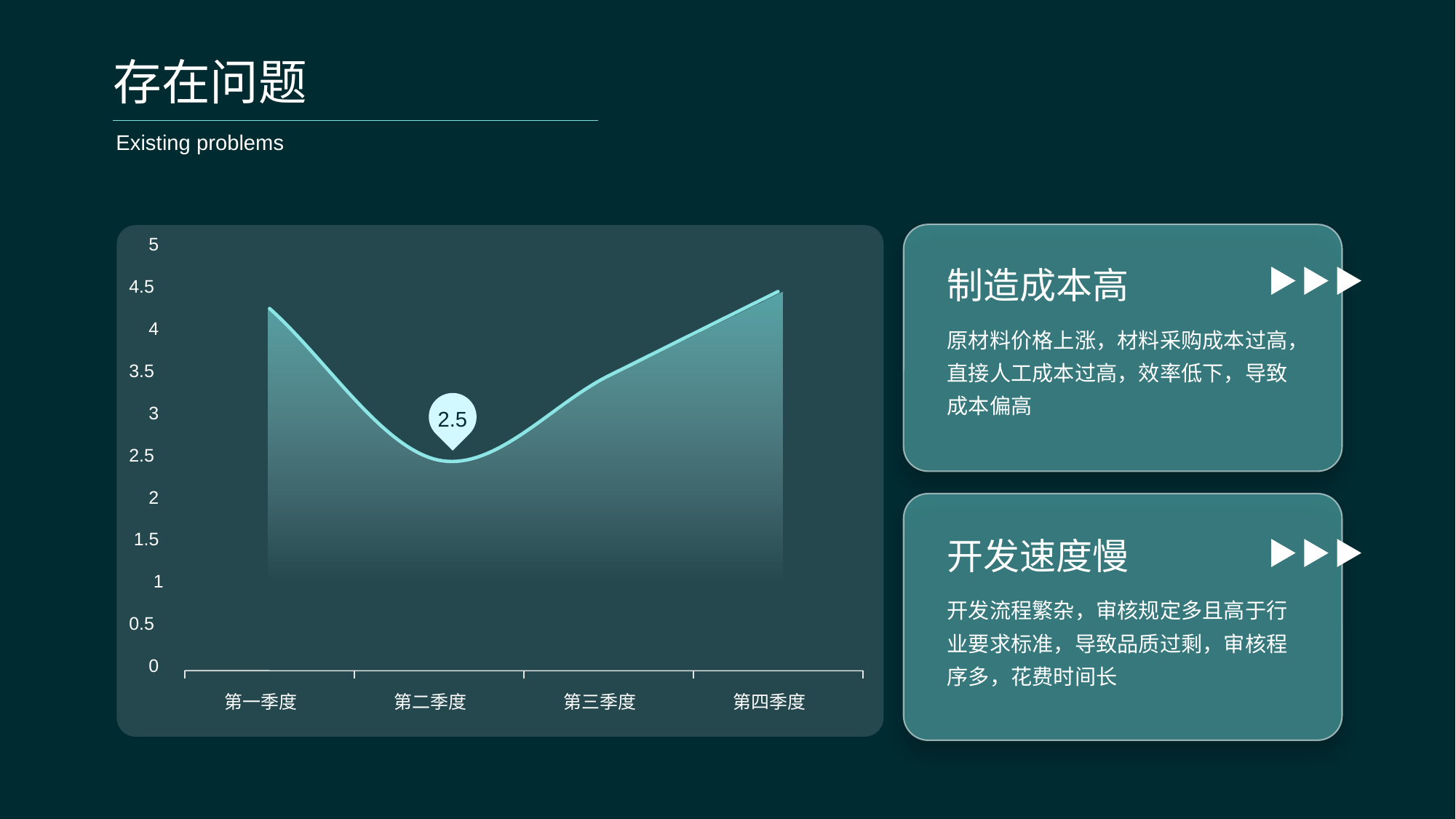

存在问题
Existing problems

制造成本高

原材料价格上涨，材料采购成本过高，直接人工成本过高，效率低下，导致成本偏高

5
4.5

4
3.5
3
2.5
2
1.5
1
0.5
0

第一季度
第二季度
第三季度
第四季度

2.5

开发速度慢

开发流程繁杂，审核规定多且高于行业要求标准，导致品质过剩，审核程序多，花费时间长